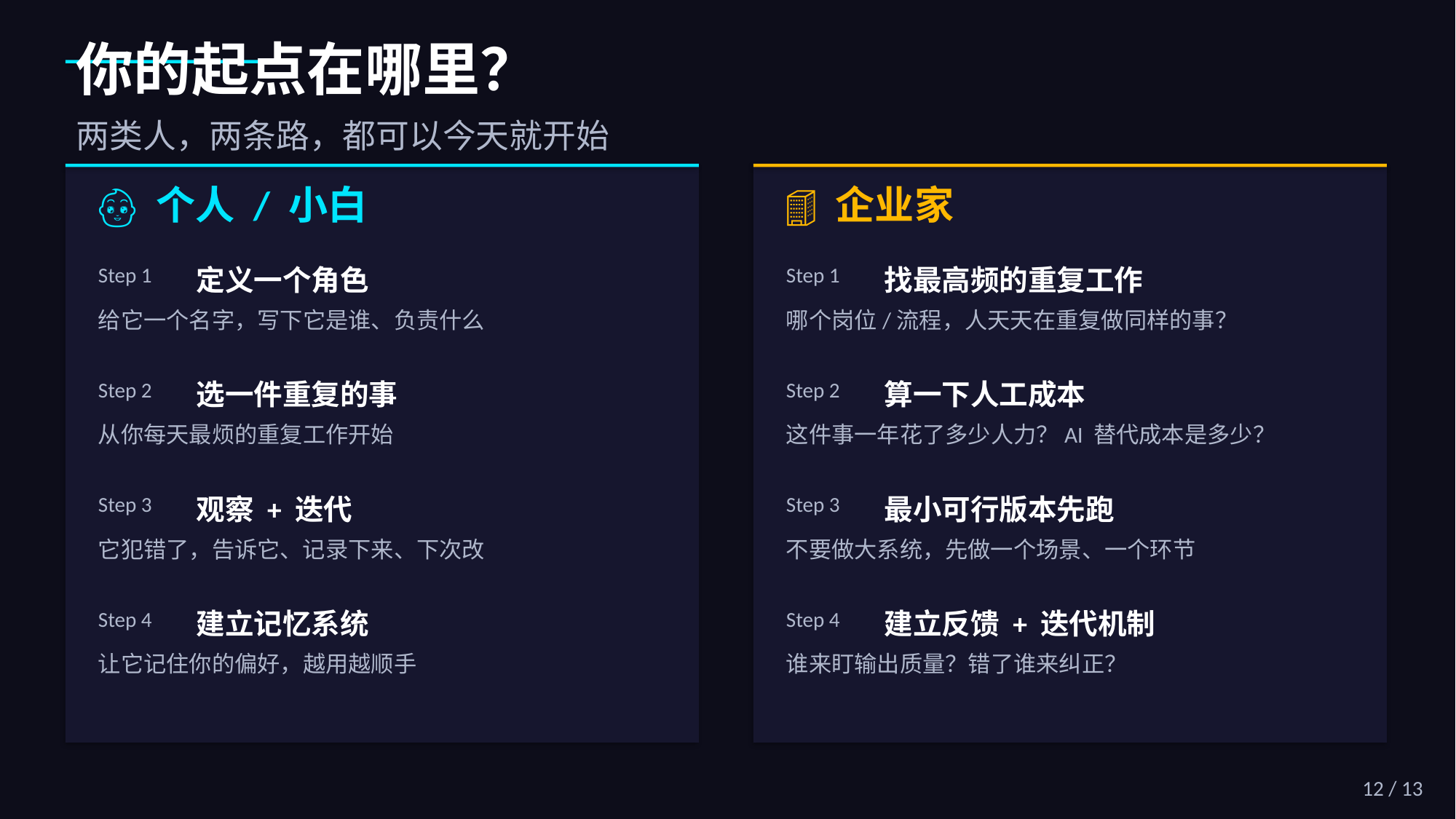

你的起点在哪里？

两类人，两条路，都可以今天就开始

👶 个人 / 小白
🏢 企业家
Step 1
定义一个角色
Step 1
找最高频的重复工作
给它一个名字，写下它是谁、负责什么
哪个岗位/流程，人天天在重复做同样的事？
Step 2
选一件重复的事
Step 2
算一下人工成本
从你每天最烦的重复工作开始
这件事一年花了多少人力？AI 替代成本是多少？
Step 3
观察 + 迭代
Step 3
最小可行版本先跑
它犯错了，告诉它、记录下来、下次改
不要做大系统，先做一个场景、一个环节
Step 4
建立记忆系统
Step 4
建立反馈 + 迭代机制
让它记住你的偏好，越用越顺手
谁来盯输出质量？错了谁来纠正？
12 / 13